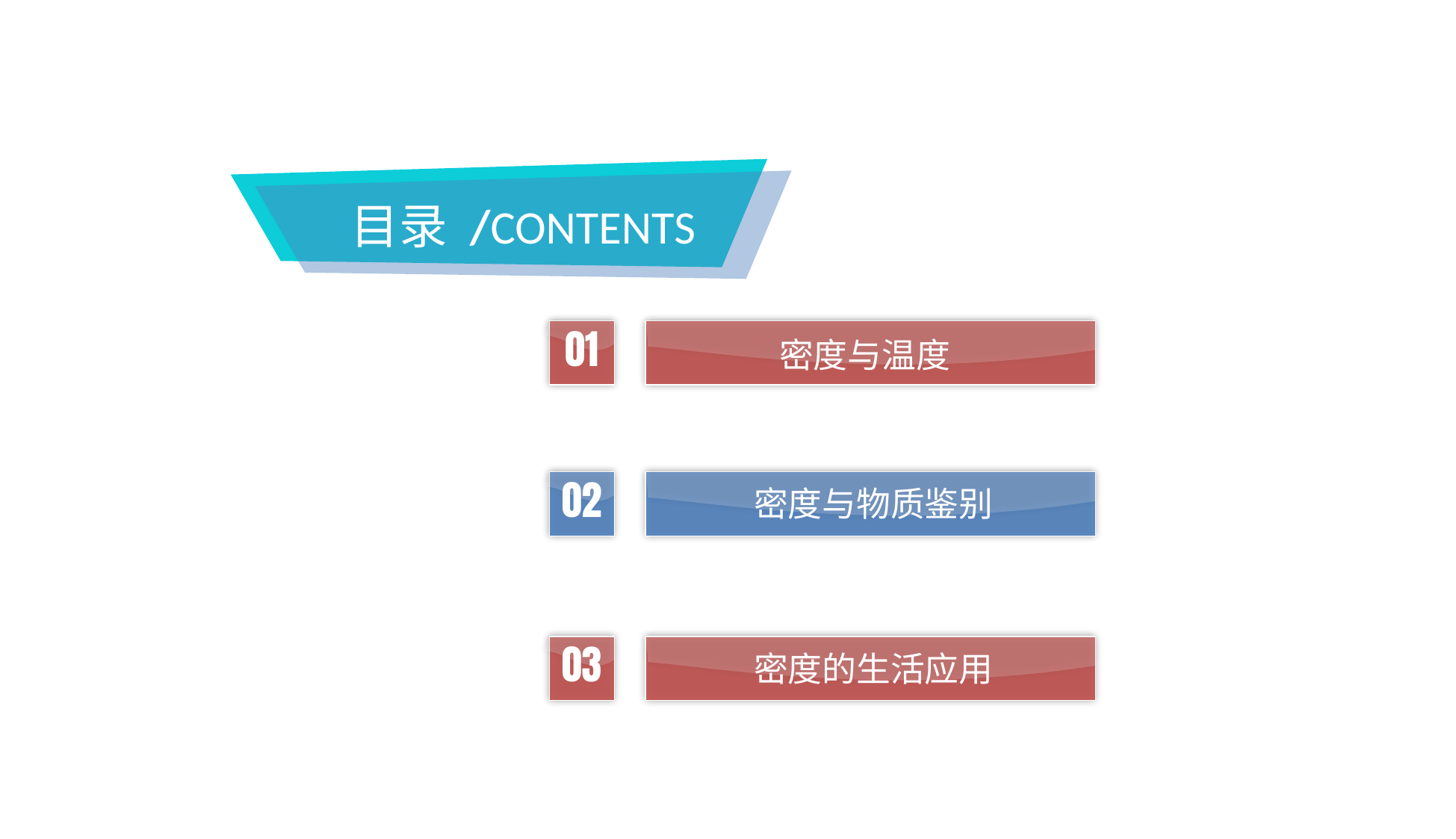

目录 /CONTENTS
01

密度与温度
02

密度与物质鉴别
03

密度的生活应用